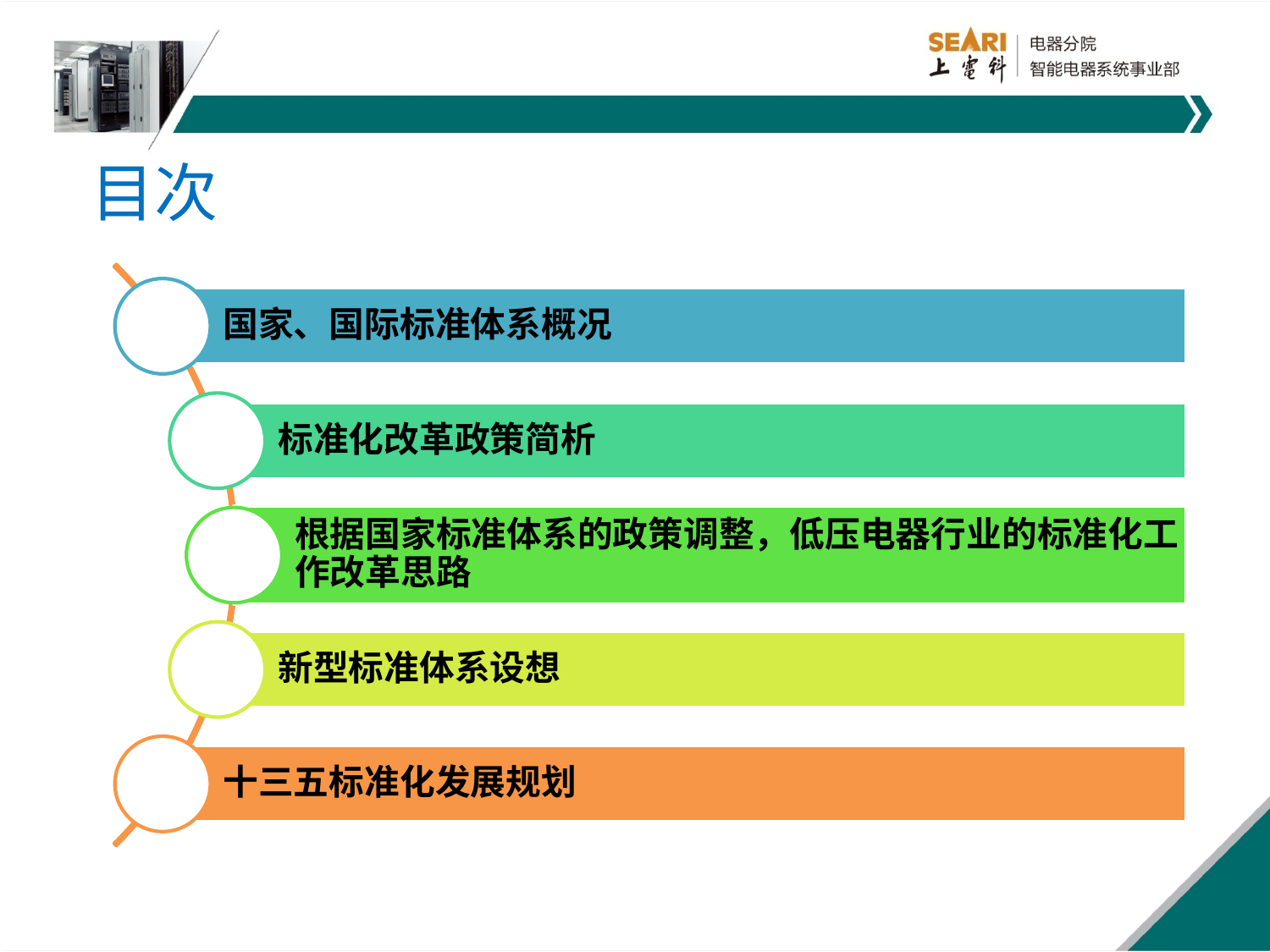

目次
国家、国际标准体系概况
标准化改革政策简析
根据国家标准体系的政策调整，低压电器行业的标准化工作改革思路
新型标准体系设想
十三五标准化发展规划